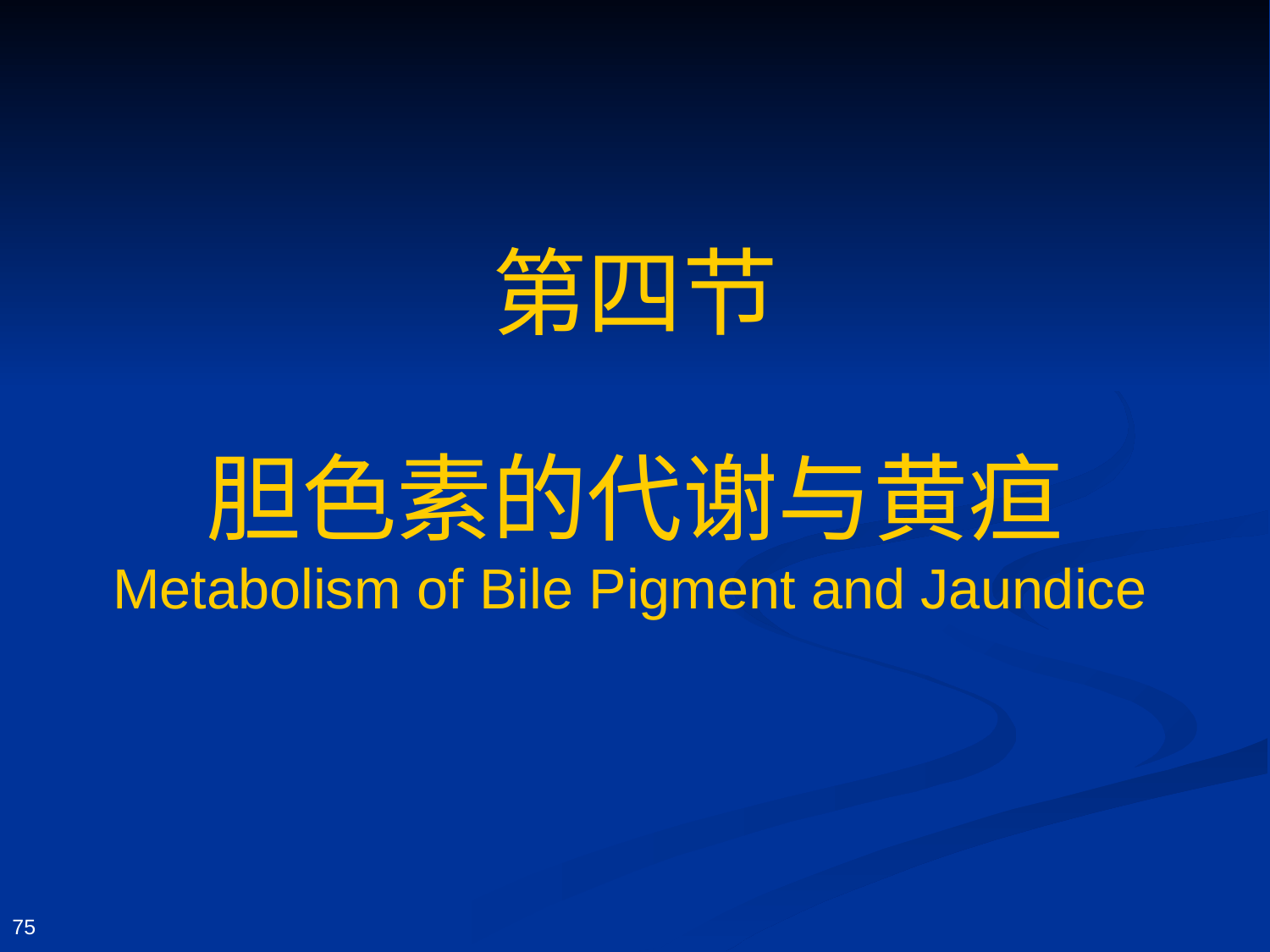

# 第四节 胆色素的代谢与黄疸
Metabolism of Bile Pigment and Jaundice
75